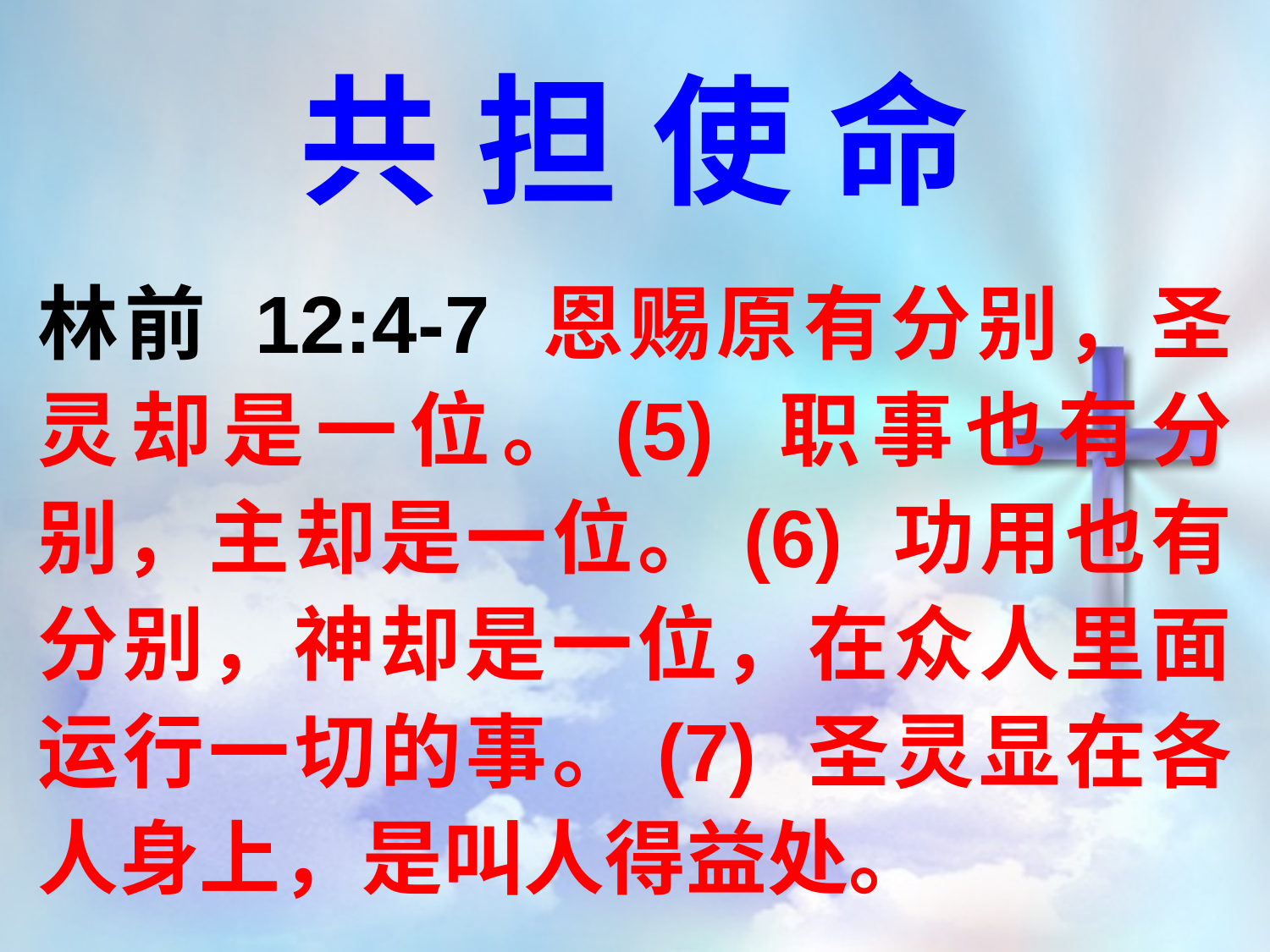

共担使命
林前 12:4-7 恩赐原有分别，圣灵却是一位。(5) 职事也有分别，主却是一位。(6) 功用也有分别，神却是一位，在众人里面运行一切的事。(7) 圣灵显在各人身上，是叫人得益处。